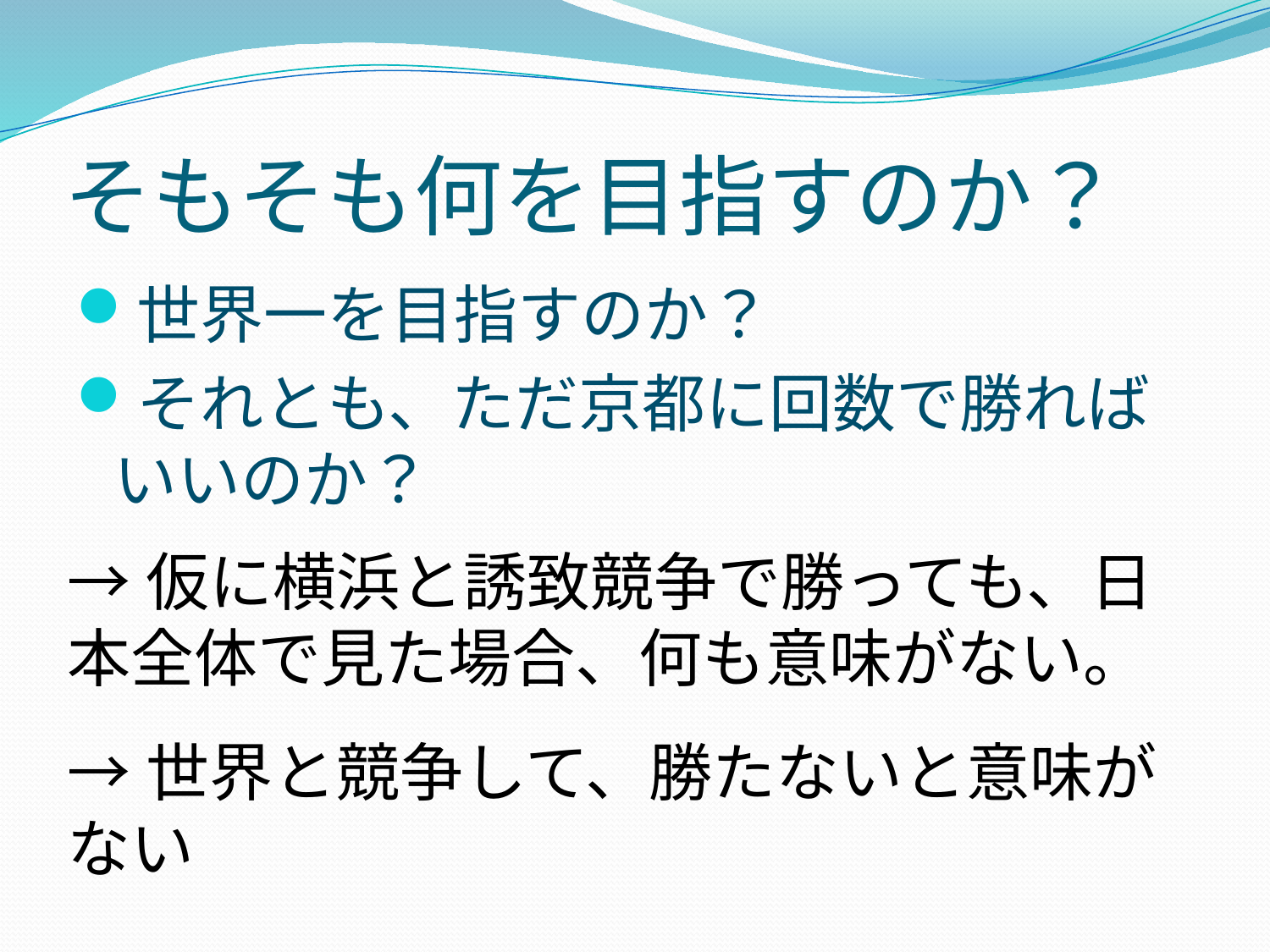

# そもそも何を目指すのか？
世界一を目指すのか？
それとも、ただ京都に回数で勝ればいいのか？
→仮に横浜と誘致競争で勝っても、日本全体で見た場合、何も意味がない。
→世界と競争して、勝たないと意味がない